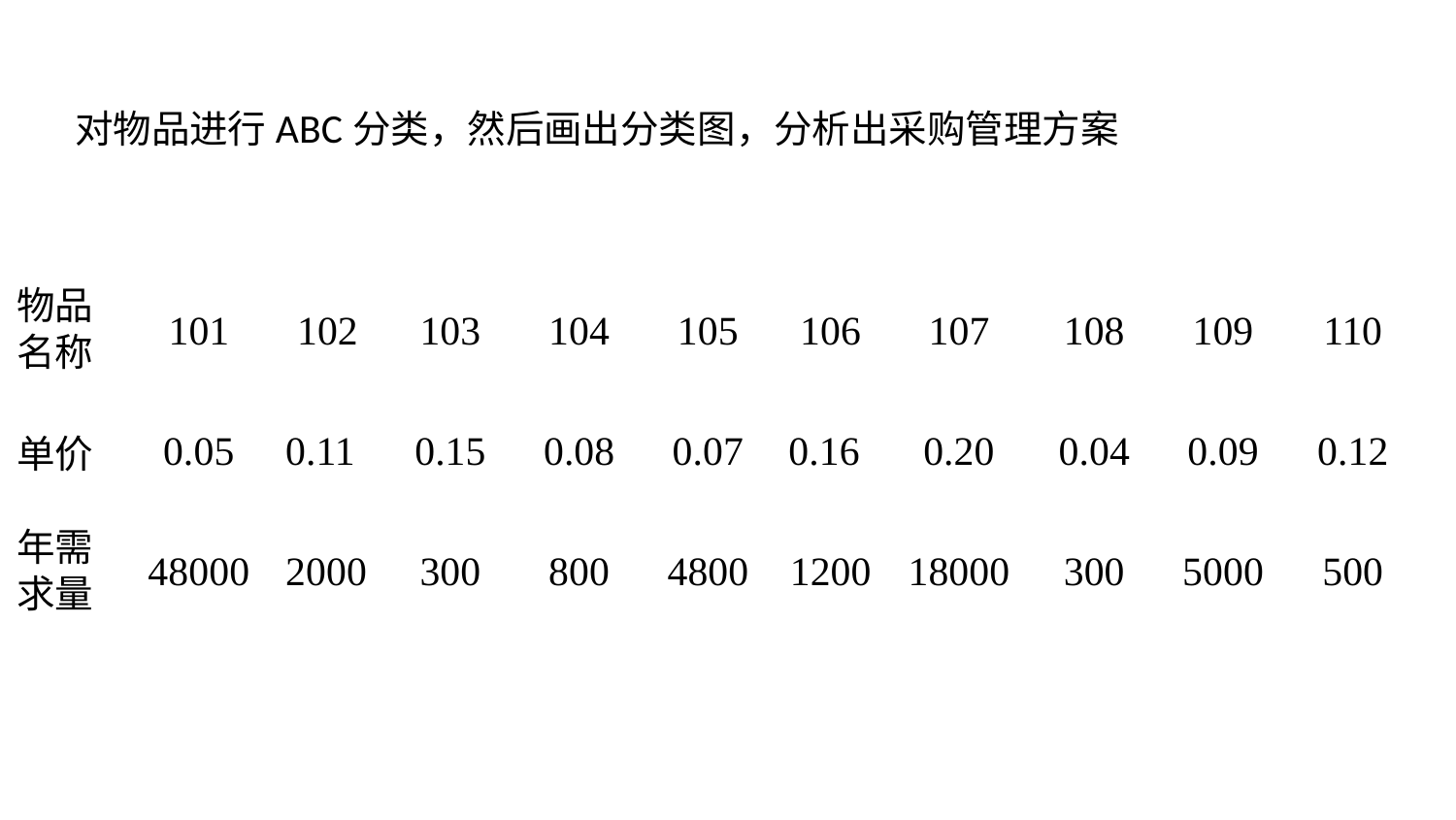

对物品进行ABC分类，然后画出分类图，分析出采购管理方案
| 物品 名称 | 101 | 102 | 103 | 104 | 105 | 106 | 107 | 108 | 109 | 110 |
| --- | --- | --- | --- | --- | --- | --- | --- | --- | --- | --- |
| 单价 | 0.05 | 0.11 | 0.15 | 0.08 | 0.07 | 0.16 | 0.20 | 0.04 | 0.09 | 0.12 |
| 年需 求量 | 48000 | 2000 | 300 | 800 | 4800 | 1200 | 18000 | 300 | 5000 | 500 |